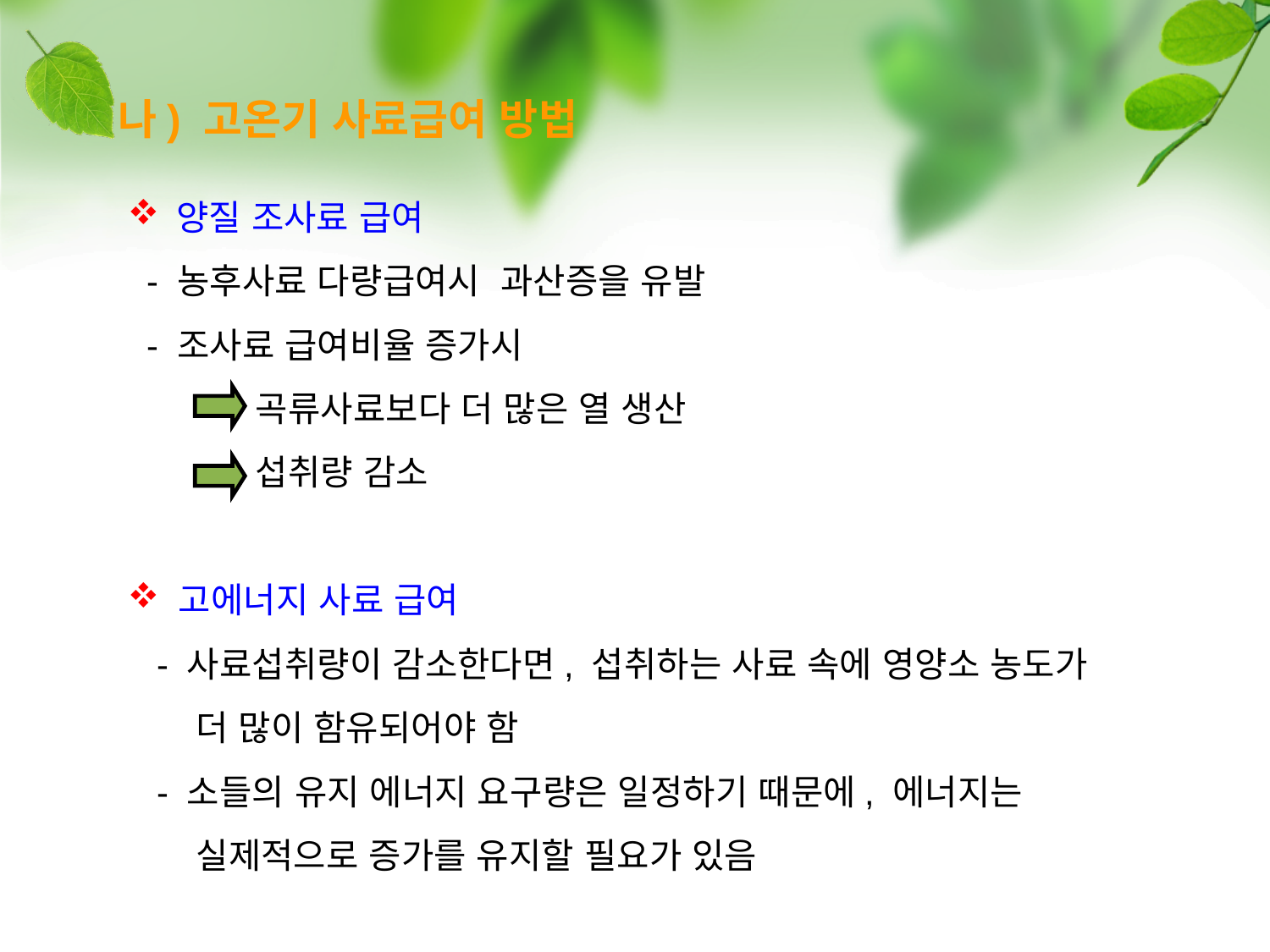

나) 고온기 사료급여 방법
 양질 조사료 급여
  - 농후사료 다량급여시  과산증을 유발
  - 조사료 급여비율 증가시
            곡류사료보다 더 많은 열 생산
            섭취량 감소

 고에너지 사료 급여
   - 사료섭취량이 감소한다면, 섭취하는 사료 속에 영양소 농도가
      더 많이 함유되어야 함
   - 소들의 유지 에너지 요구량은 일정하기 때문에, 에너지는
      실제적으로 증가를 유지할 필요가 있음